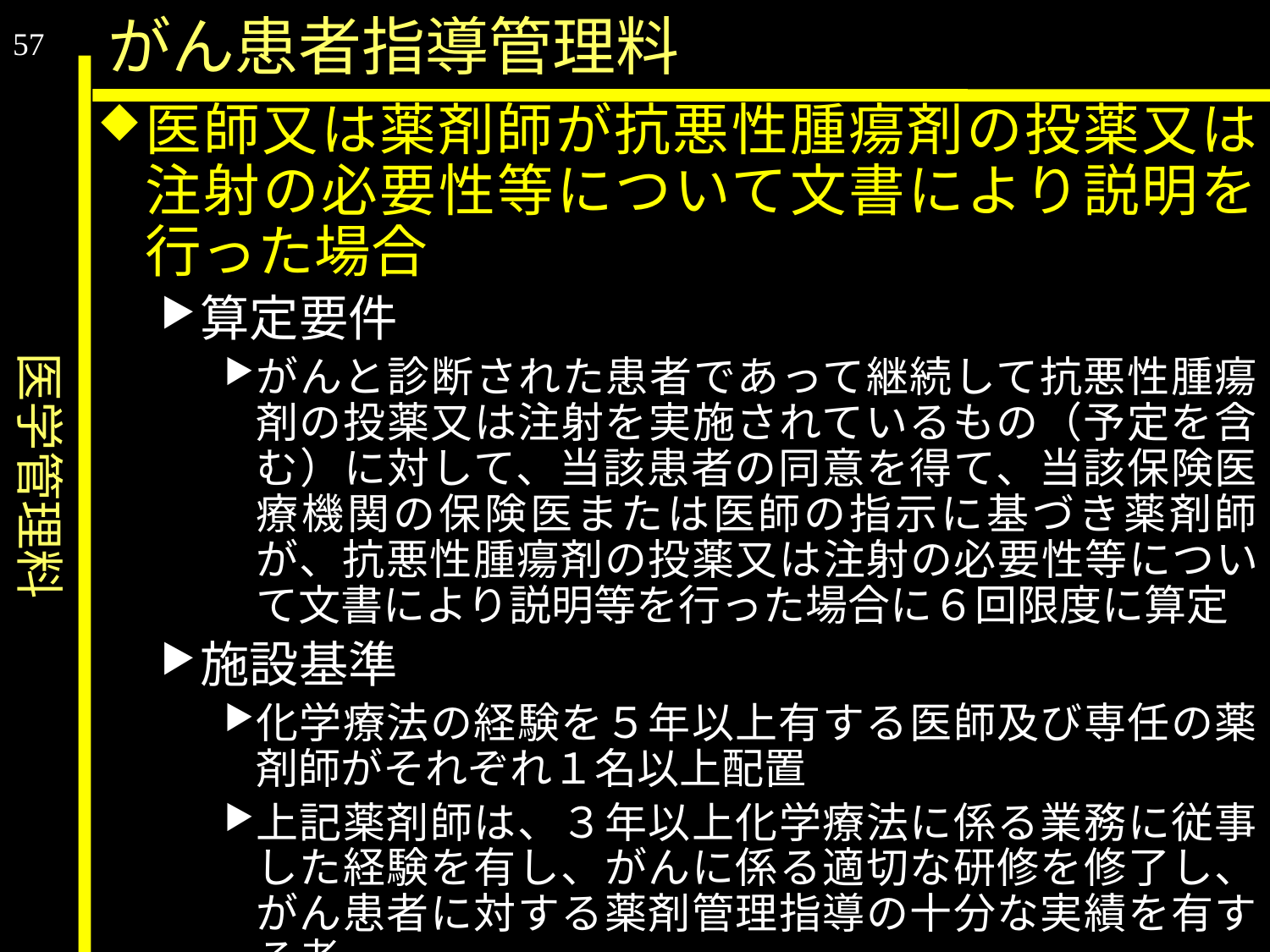

医学管理料
がん患者指導管理料
57

医師又は薬剤師が抗悪性腫瘍剤の投薬又は注射の必要性等について文書により説明を行った場合
算定要件
がんと診断された患者であって継続して抗悪性腫瘍剤の投薬又は注射を実施されているもの（予定を含む）に対して、当該患者の同意を得て、当該保険医療機関の保険医または医師の指示に基づき薬剤師が、抗悪性腫瘍剤の投薬又は注射の必要性等について文書により説明等を行った場合に６回限度に算定
施設基準
化学療法の経験を５年以上有する医師及び専任の薬剤師がそれぞれ１名以上配置
上記薬剤師は、３年以上化学療法に係る業務に従事した経験を有し、がんに係る適切な研修を修了し、がん患者に対する薬剤管理指導の十分な実績を有する者
患者の希望に応患者の心理状況及びプライバシーに十分配慮した構造の個室を使用できるように備えている